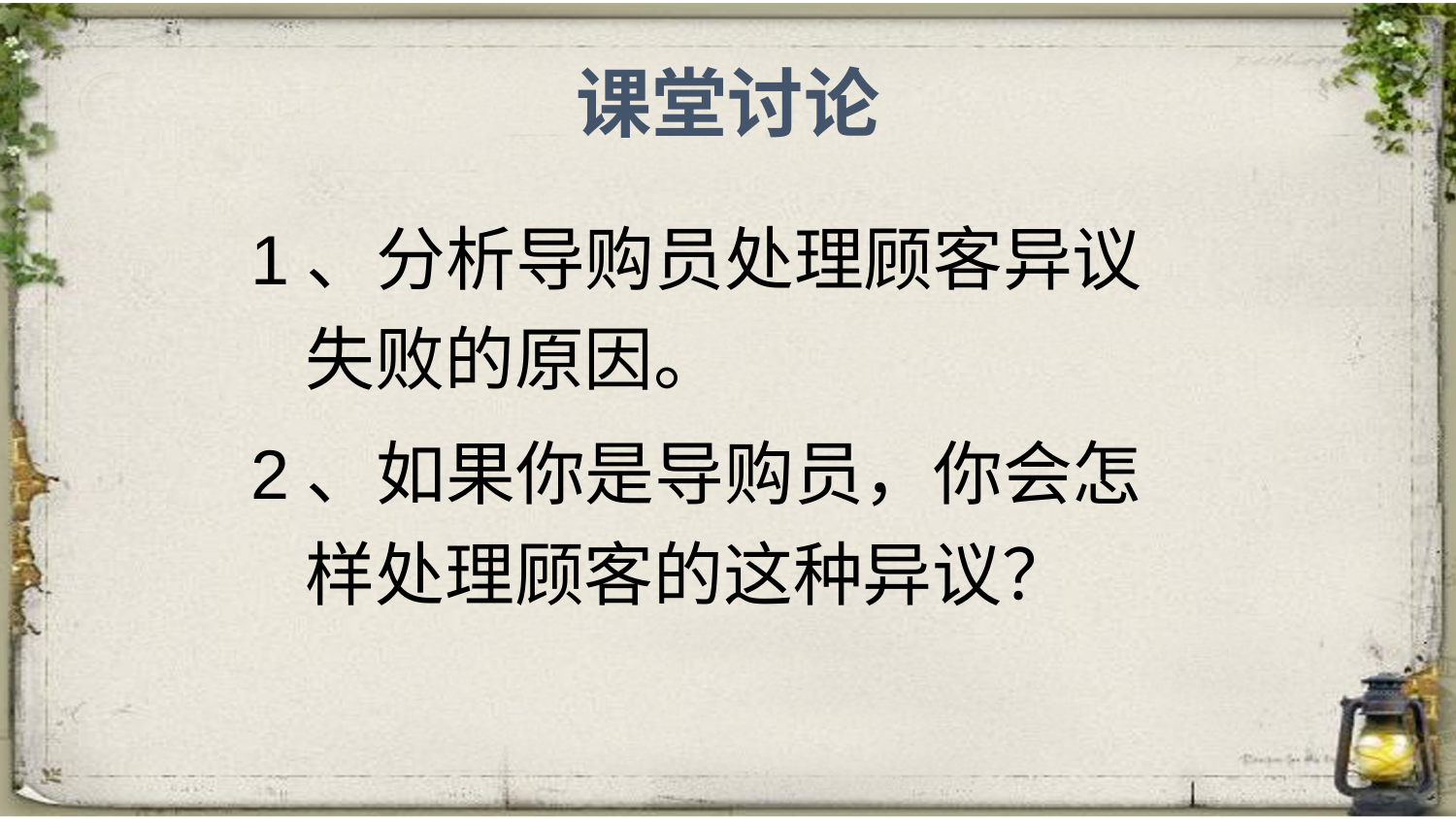

课堂讨论
1、分析导购员处理顾客异议失败的原因。
2、如果你是导购员，你会怎样处理顾客的这种异议？